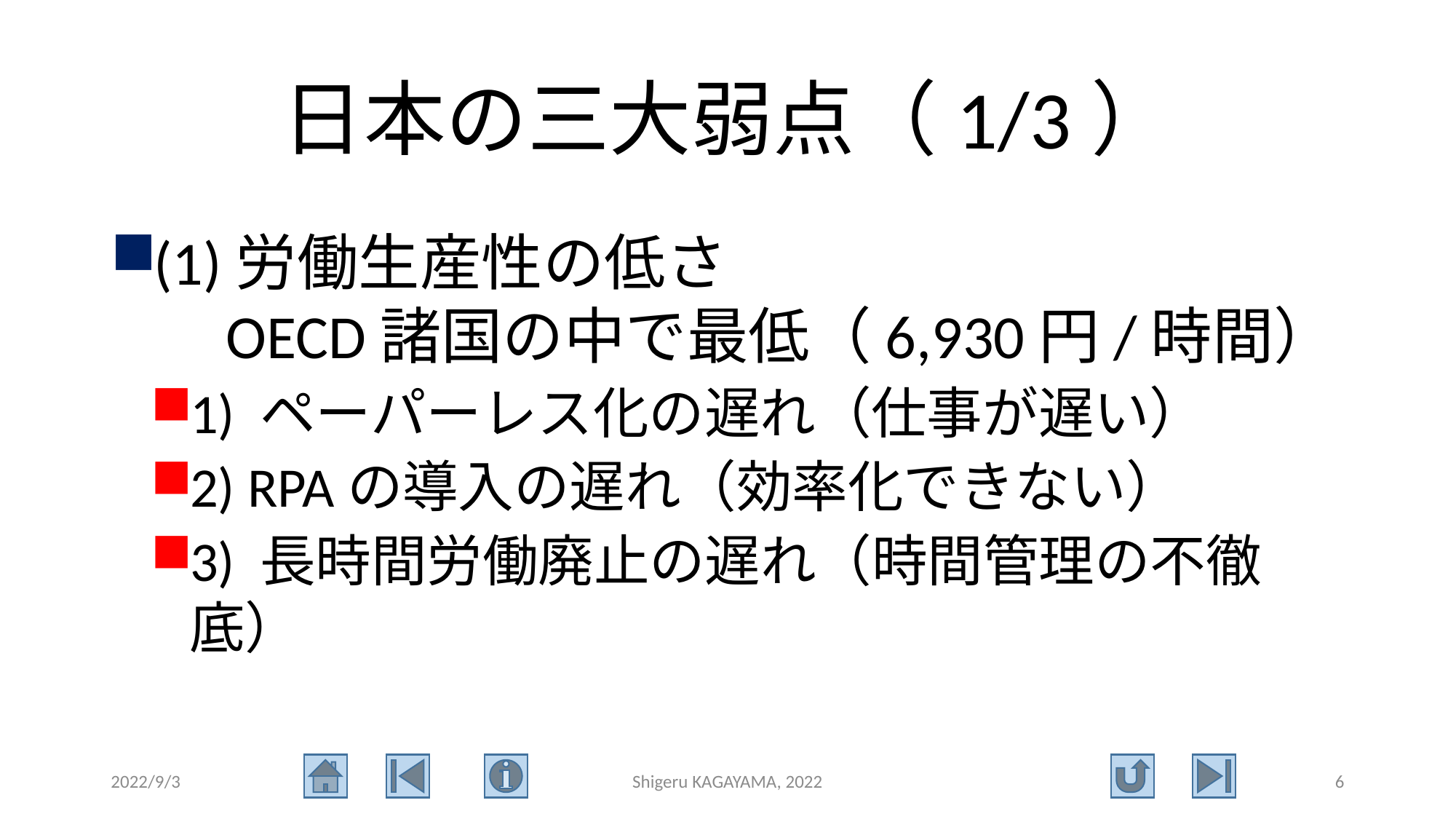

# 日本の三大弱点（1/3）
(1)労働生産性の低さ
　OECD諸国の中で最低（6,930円/時間）
1) ペーパーレス化の遅れ（仕事が遅い）
2) RPAの導入の遅れ（効率化できない）
3) 長時間労働廃止の遅れ（時間管理の不徹底）
2022/9/3
Shigeru KAGAYAMA, 2022
6